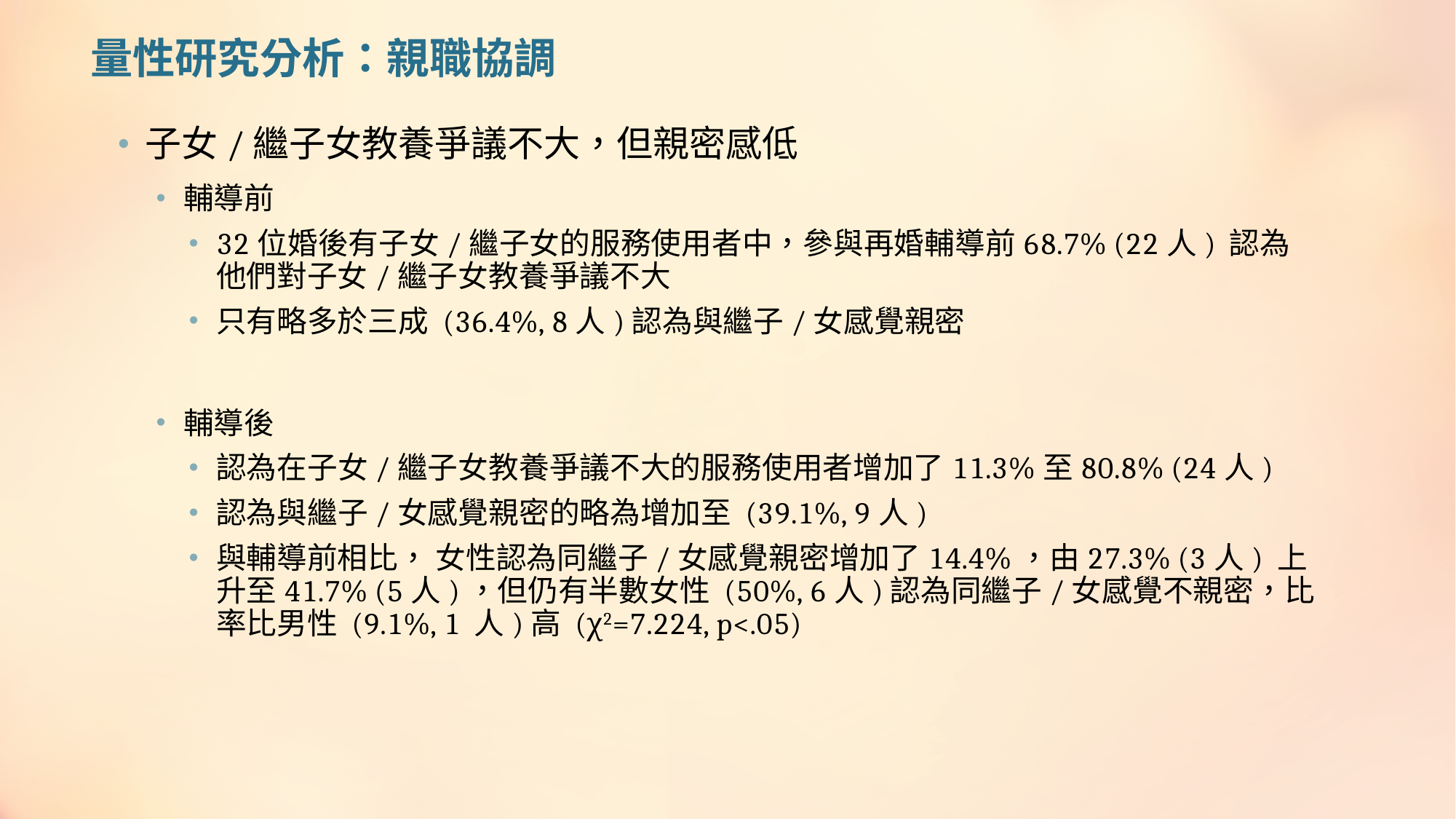

# 量性研究分析：親職協調
子女/繼子女教養爭議不大，但親密感低
輔導前
32位婚後有子女/繼子女的服務使用者中，參與再婚輔導前68.7% (22人) 認為他們對子女/繼子女教養爭議不大
只有略多於三成 (36.4%, 8人)認為與繼子/女感覺親密

輔導後
認為在子女/繼子女教養爭議不大的服務使用者增加了11.3%至80.8% (24人)
認為與繼子/女感覺親密的略為增加至 (39.1%, 9人)
與輔導前相比， 女性認為同繼子/女感覺親密增加了14.4%，由27.3% (3人) 上升至41.7% (5人)，但仍有半數女性 (50%, 6人)認為同繼子/女感覺不親密，比率比男性 (9.1%, 1 人)高 (χ2=7.224, p<.05)